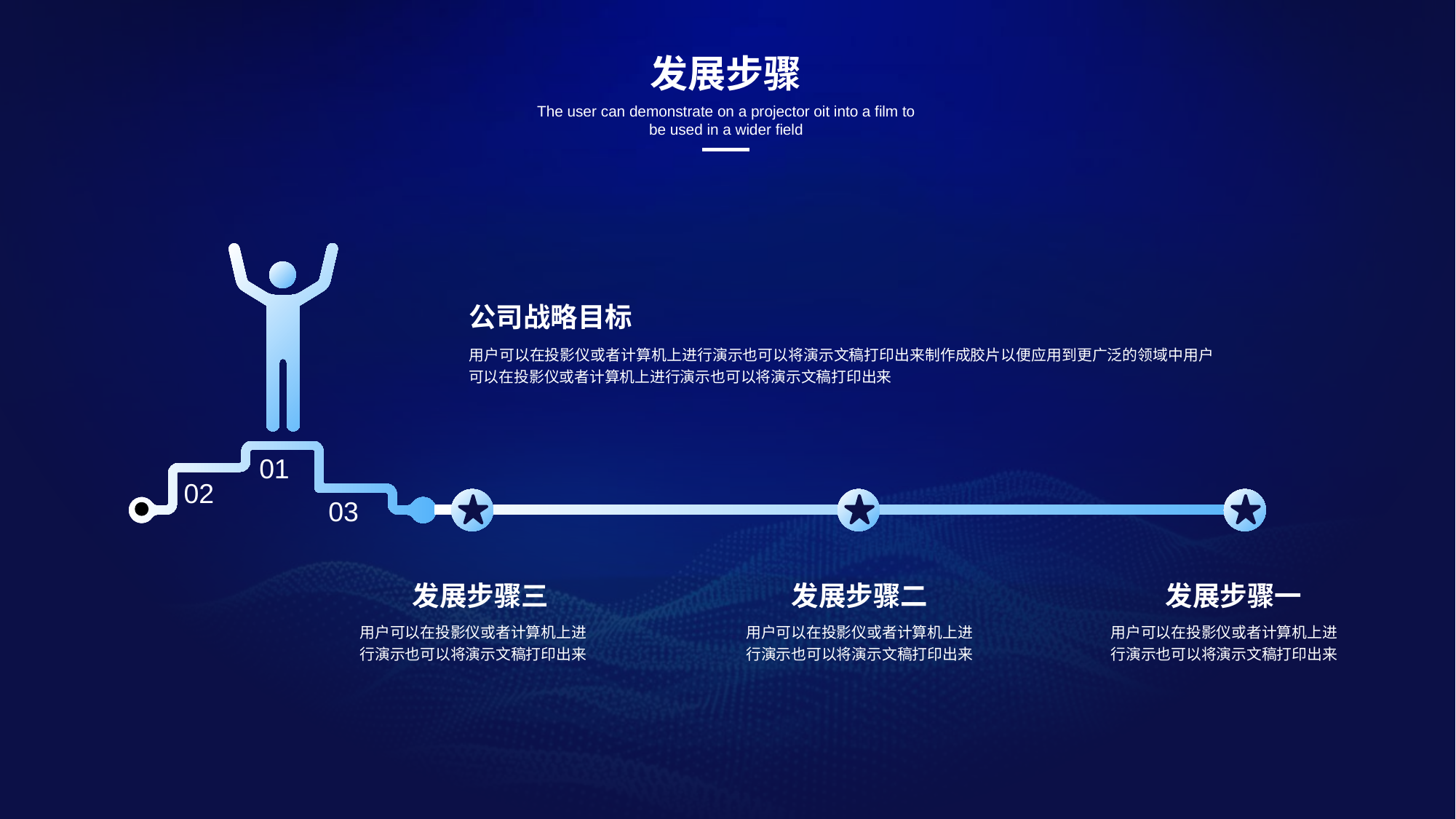

发展步骤
The user can demonstrate on a projector oit into a film to be used in a wider field

01
02

03

公司战略目标
用户可以在投影仪或者计算机上进行演示也可以将演示文稿打印出来制作成胶片以便应用到更广泛的领域中用户可以在投影仪或者计算机上进行演示也可以将演示文稿打印出来
发展步骤三
发展步骤二
发展步骤一
用户可以在投影仪或者计算机上进行演示也可以将演示文稿打印出来
用户可以在投影仪或者计算机上进行演示也可以将演示文稿打印出来
用户可以在投影仪或者计算机上进行演示也可以将演示文稿打印出来